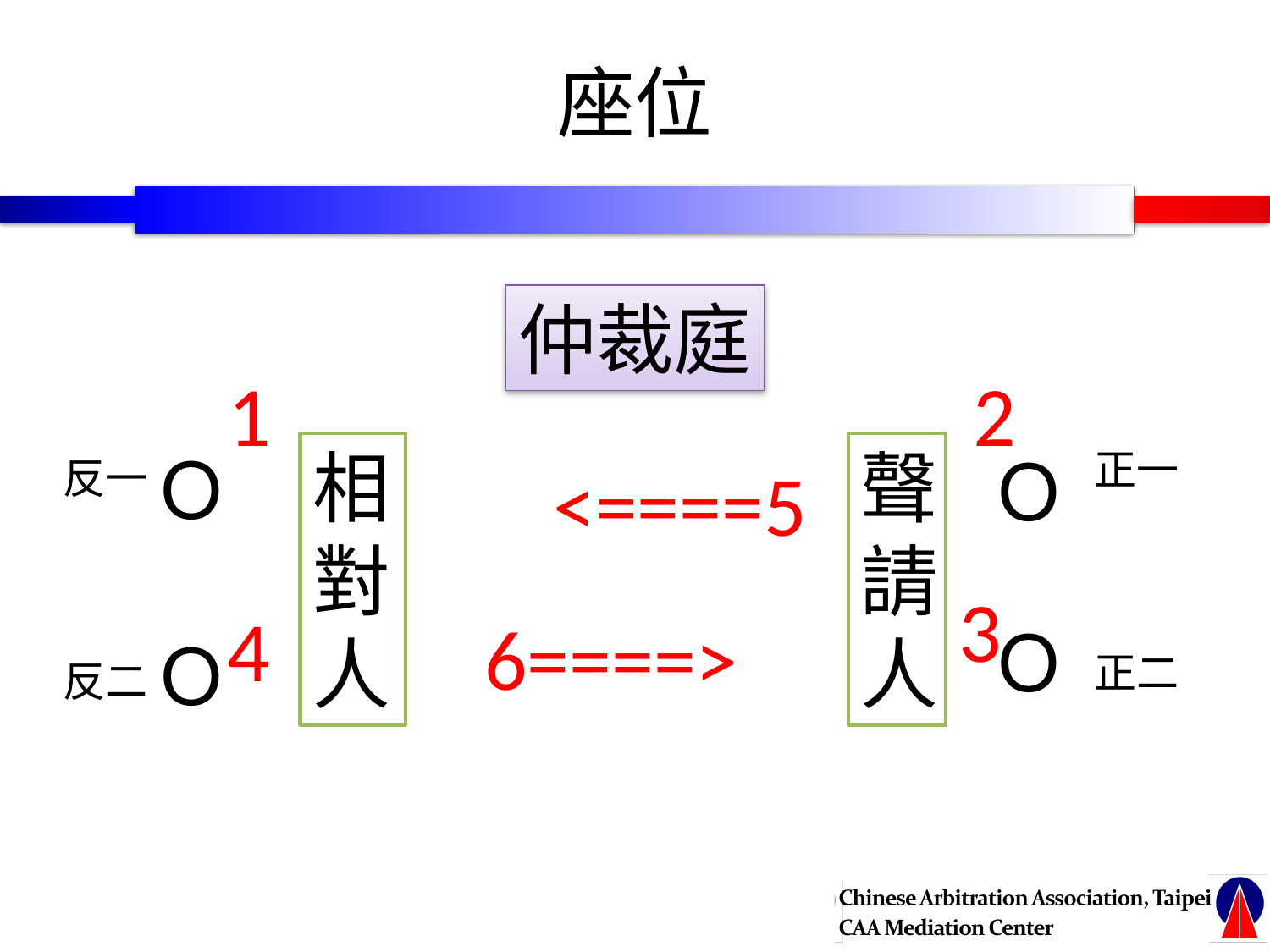

# 座位
仲裁庭
2
1
相對人
聲請人
Ｏ
Ｏ
正一

正二
反一

反二
<====5
3
4
6====>
Ｏ
Ｏ